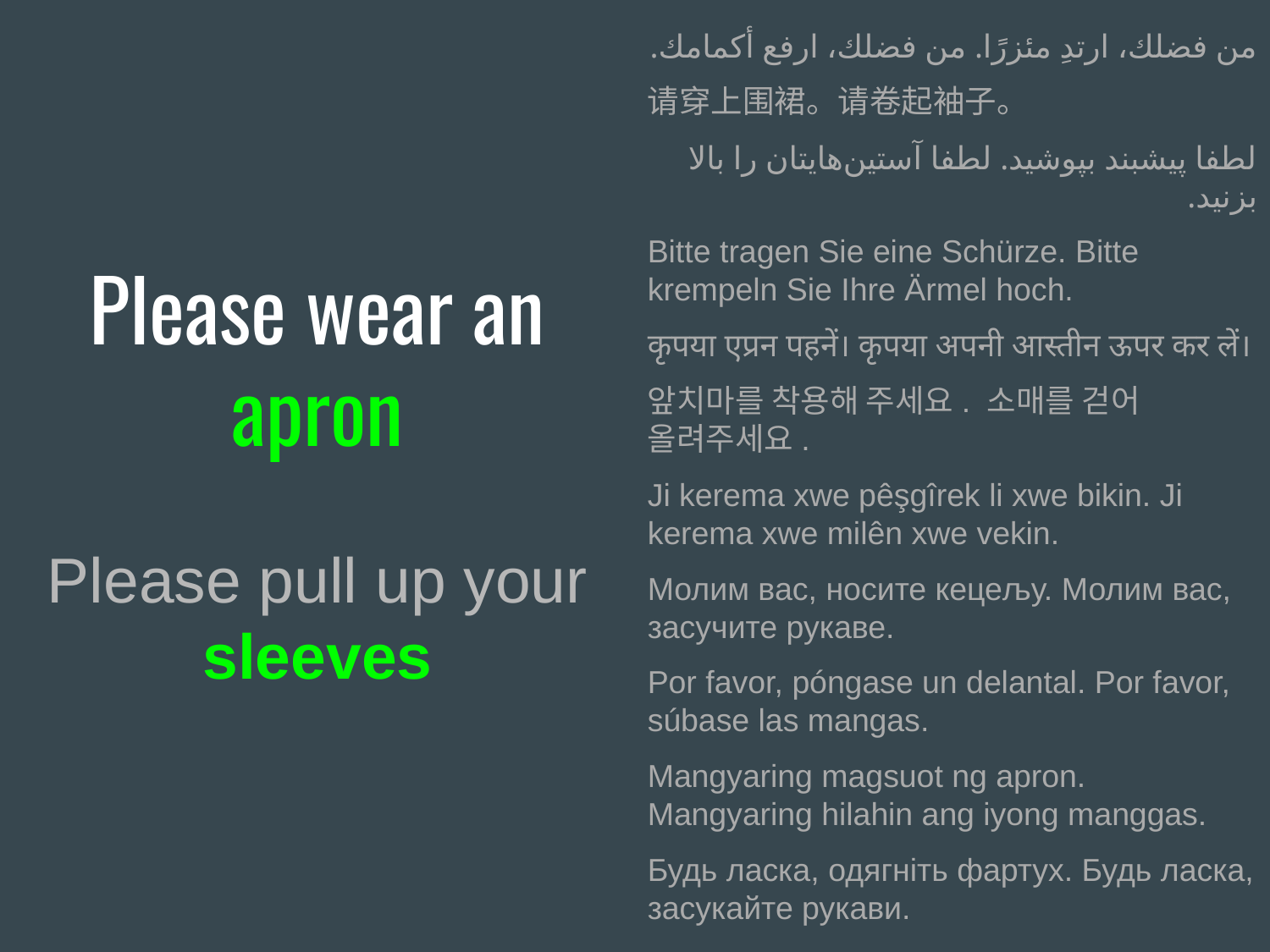

Please wear an apron

Please pull up your sleeves
من فضلك، ارتدِ مئزرًا. من فضلك، ارفع أكمامك.
请穿上围裙。请卷起袖子。
لطفا پیشبند بپوشید. لطفا آستین‌هایتان را بالا بزنید.
Bitte tragen Sie eine Schürze. Bitte krempeln Sie Ihre Ärmel hoch.
कृपया एप्रन पहनें। कृपया अपनी आस्तीन ऊपर कर लें।
앞치마를 착용해 주세요. 소매를 걷어 올려주세요.
Ji kerema xwe pêşgîrek li xwe bikin. Ji kerema xwe milên xwe vekin.
Молим вас, носите кецељу. Молим вас, засучите рукаве.
Por favor, póngase un delantal. Por favor, súbase las mangas.
Mangyaring magsuot ng apron. Mangyaring hilahin ang iyong manggas.
Будь ласка, одягніть фартух. Будь ласка, засукайте рукави.